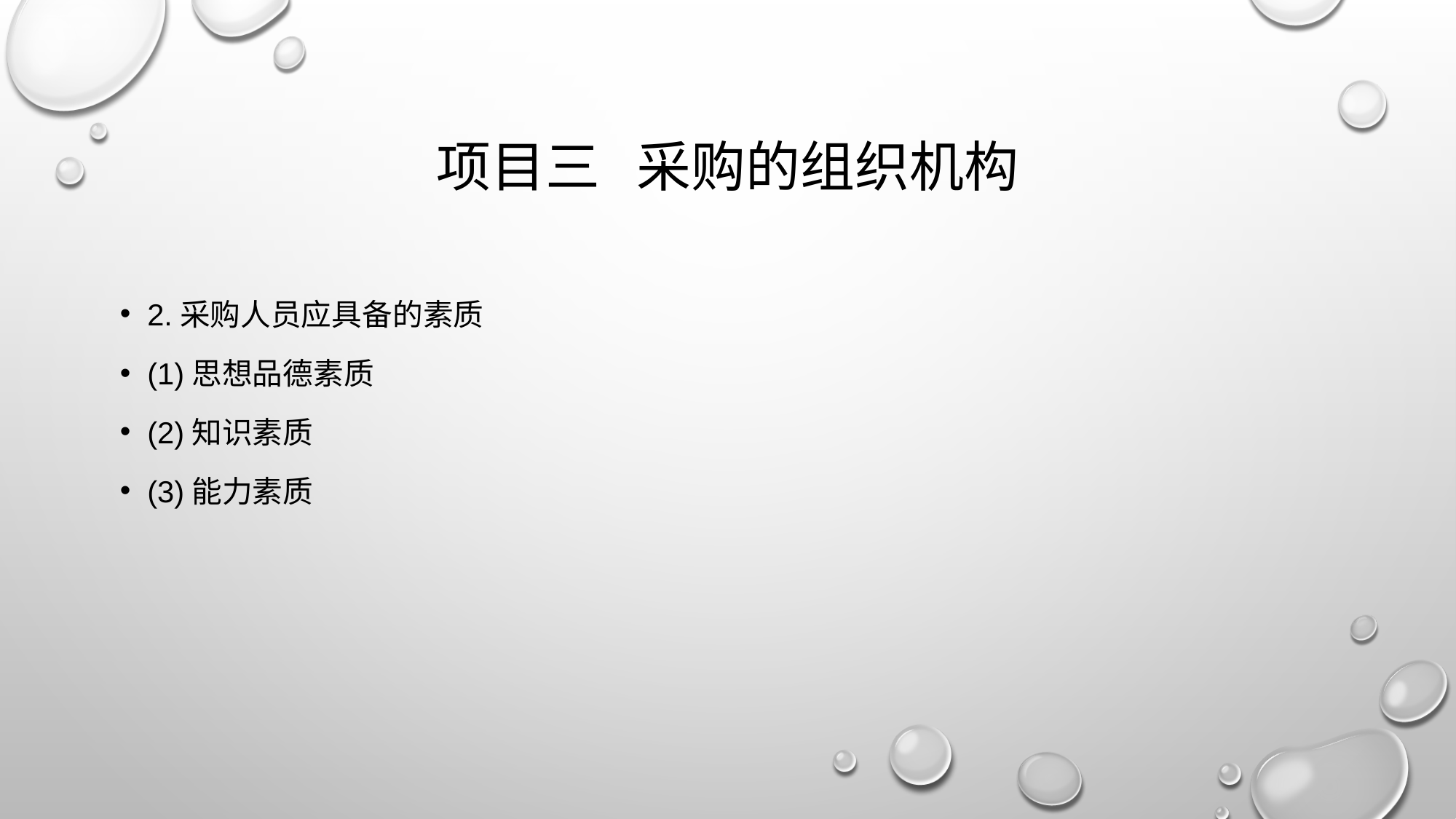

# 项目三   采购的组织机构
2.采购人员应具备的素质
(1)思想品德素质
(2)知识素质
(3)能力素质